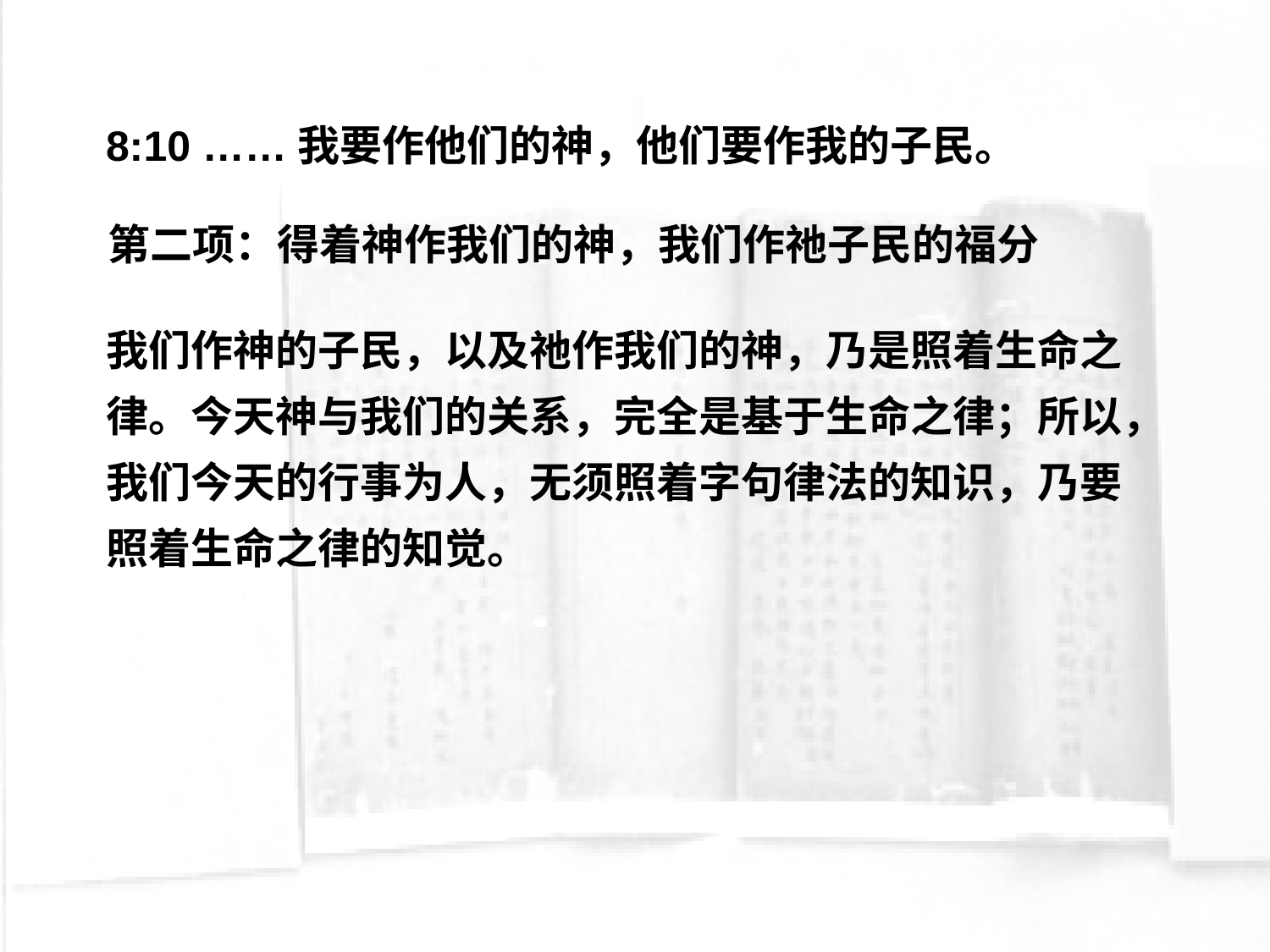

8:10 ……我要作他们的神，他们要作我的子民。
第二项：得着神作我们的神，我们作祂子民的福分
我们作神的子民，以及祂作我们的神，乃是照着生命之律。今天神与我们的关系，完全是基于生命之律；所以，我们今天的行事为人，无须照着字句律法的知识，乃要照着生命之律的知觉。